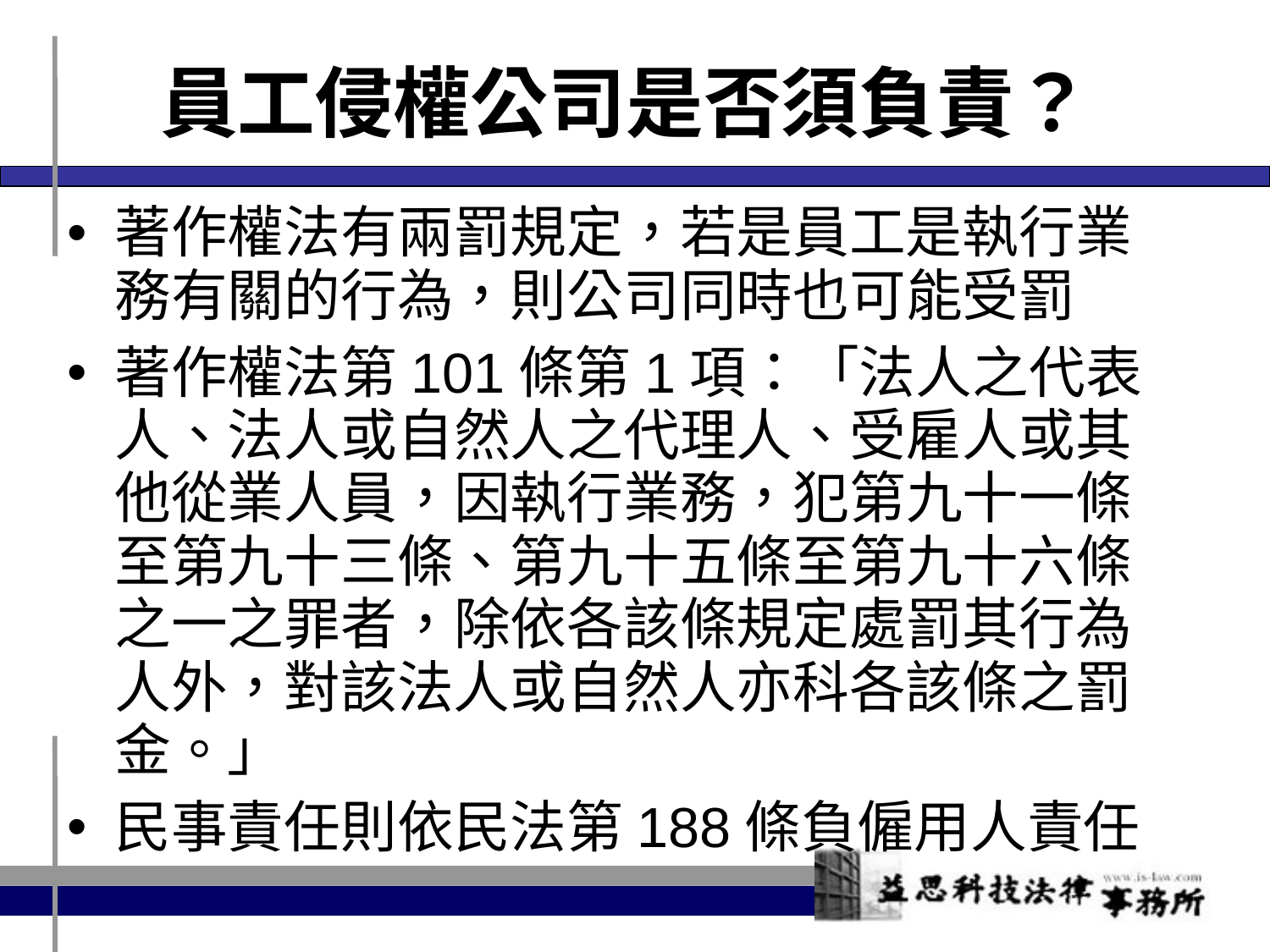

# 員工侵權公司是否須負責？
著作權法有兩罰規定，若是員工是執行業務有關的行為，則公司同時也可能受罰
著作權法第101條第1項：「法人之代表人、法人或自然人之代理人、受雇人或其他從業人員，因執行業務，犯第九十一條至第九十三條、第九十五條至第九十六條之一之罪者，除依各該條規定處罰其行為人外，對該法人或自然人亦科各該條之罰金。」
民事責任則依民法第188條負僱用人責任